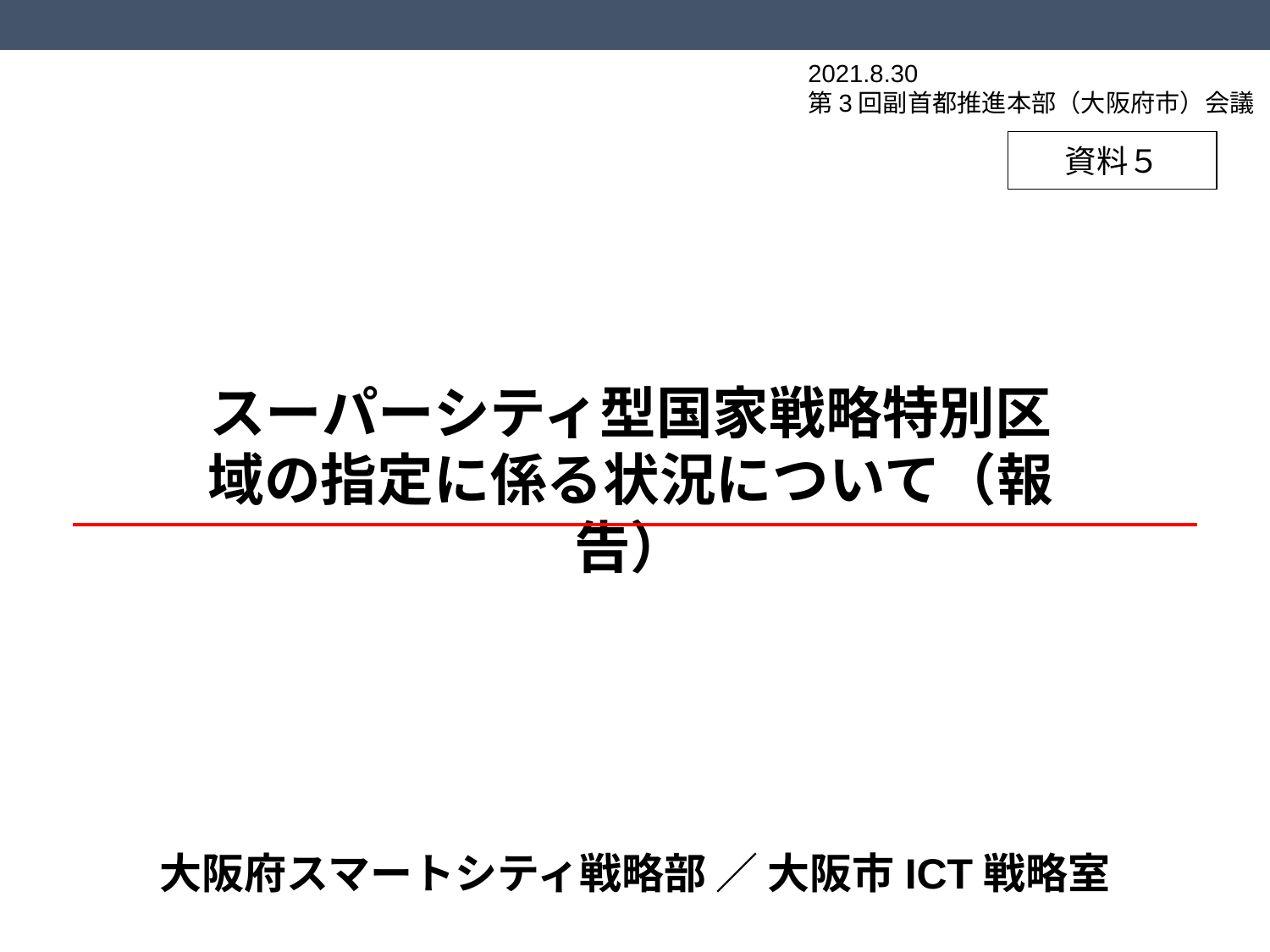

2021.8.30
第3回副首都推進本部（大阪府市）会議
資料５
スーパーシティ型国家戦略特別区域の指定に係る状況について（報告）
大阪府スマートシティ戦略部 ／ 大阪市ICT戦略室